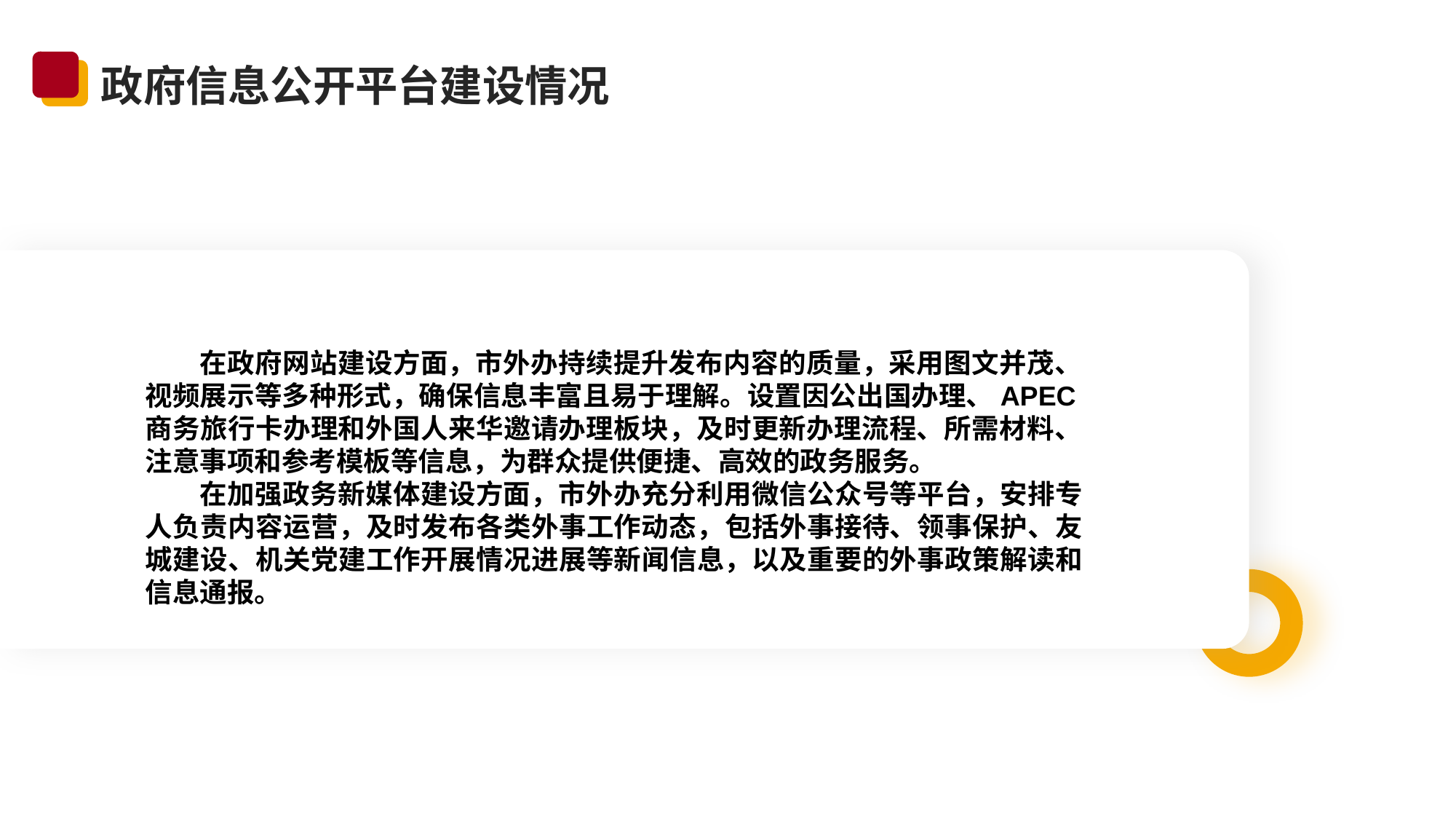

政府信息公开平台建设情况
在政府网站建设方面，市外办持续提升发布内容的质量，采用图文并茂、视频展示等多种形式，确保信息丰富且易于理解。设置因公出国办理、APEC商务旅行卡办理和外国人来华邀请办理板块，及时更新办理流程、所需材料、注意事项和参考模板等信息，为群众提供便捷、高效的政务服务。
在加强政务新媒体建设方面，市外办充分利用微信公众号等平台，安排专人负责内容运营，及时发布各类外事工作动态，包括外事接待、领事保护、友城建设、机关党建工作开展情况进展等新闻信息，以及重要的外事政策解读和信息通报。